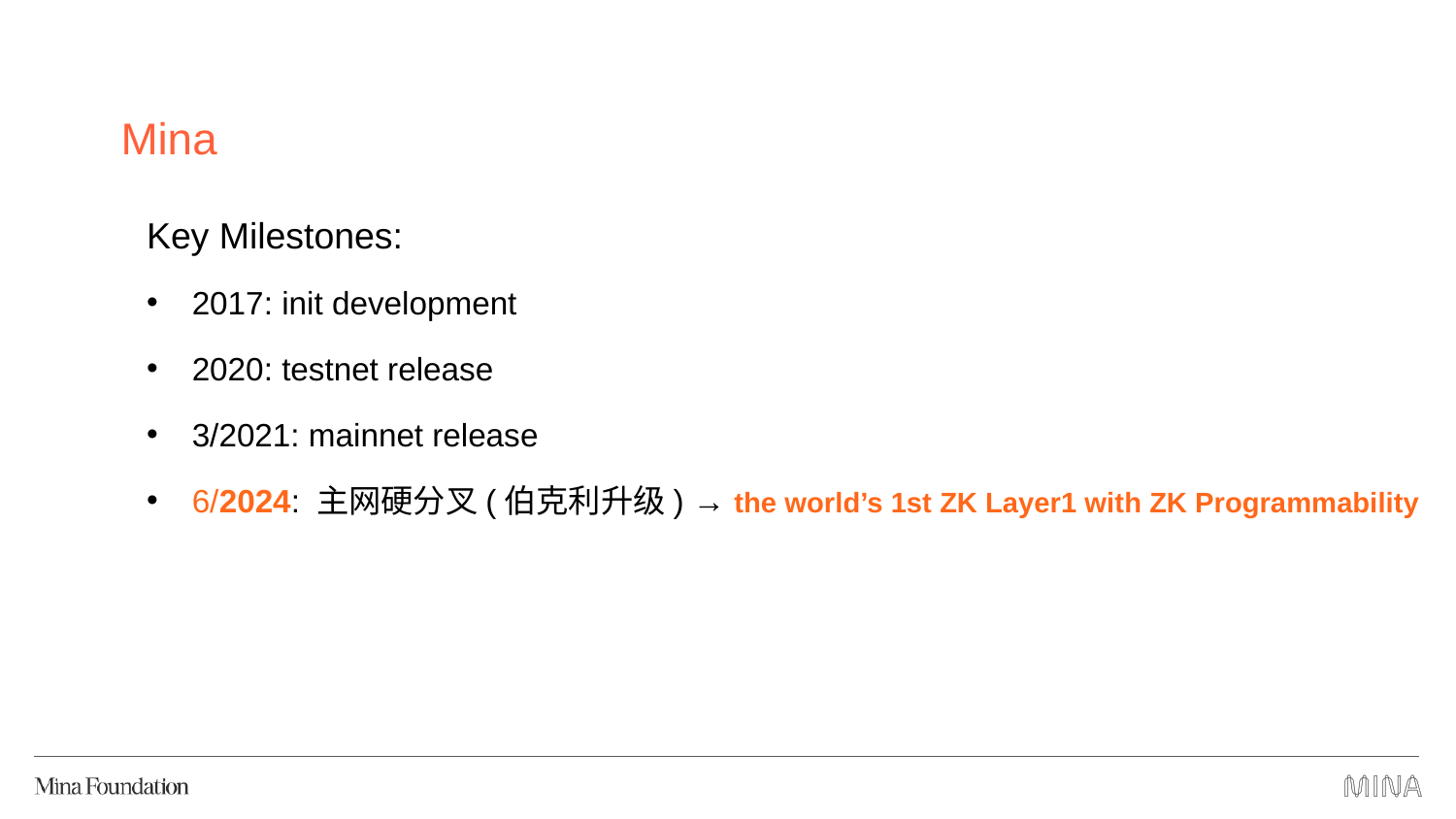

Mina
Key Milestones:
2017: init development
2020: testnet release
3/2021: mainnet release
6/2024: 主网硬分叉(伯克利升级) → the world’s 1st ZK Layer1 with ZK Programmability